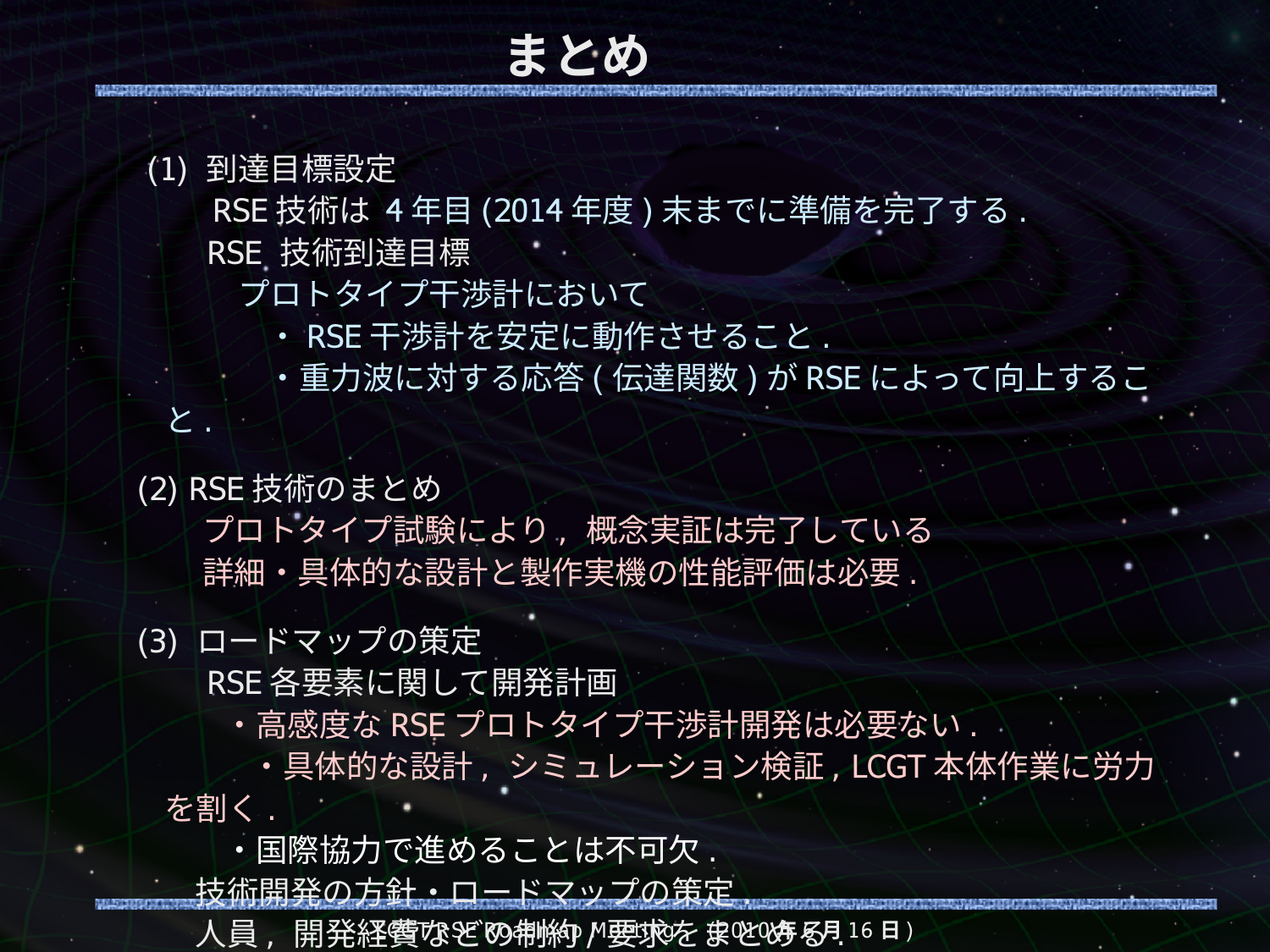

# まとめ
 (1) 到達目標設定
　     RSE技術は 4年目(2014年度)末までに準備を完了する.
       RSE 技術到達目標
             プロトタイプ干渉計において
                 ・RSE干渉計を安定に動作させること.
                 ・重力波に対する応答(伝達関数)がRSEによって向上すること.
(2) RSE技術のまとめ
        プロトタイプ試験により, 概念実証は完了している
        詳細・具体的な設計と製作実機の性能評価は必要.
(3) ロードマップの策定
       RSE各要素に関して開発計画
           ・高感度なRSEプロトタイプ干渉計開発は必要ない.
　　       ・具体的な設計, シミュレーション検証, LCGT本体作業に労力を割く.
           ・国際協力で進めることは不可欠.
       技術開発の方針・ロードマップの策定.
       人員, 開発経費などの制約/要求をまとめる.
LCGT RSE Roadmap Meeting　(2010年6月16日)